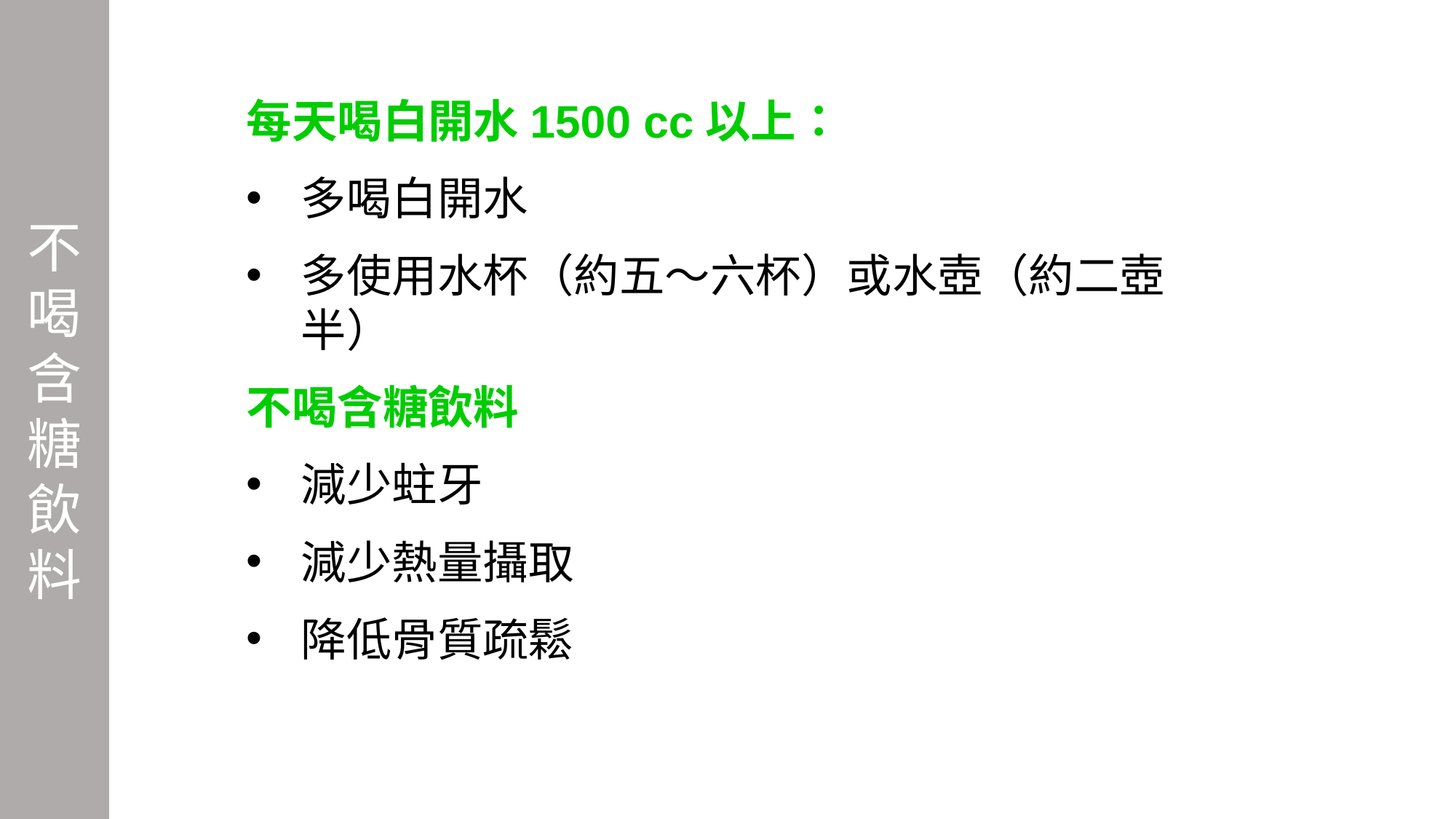

不喝含糖飲料
每天喝白開水1500 cc以上：
多喝白開水
多使用水杯（約五～六杯）或水壺（約二壺半）
不喝含糖飲料
減少蛀牙
減少熱量攝取
降低骨質疏鬆